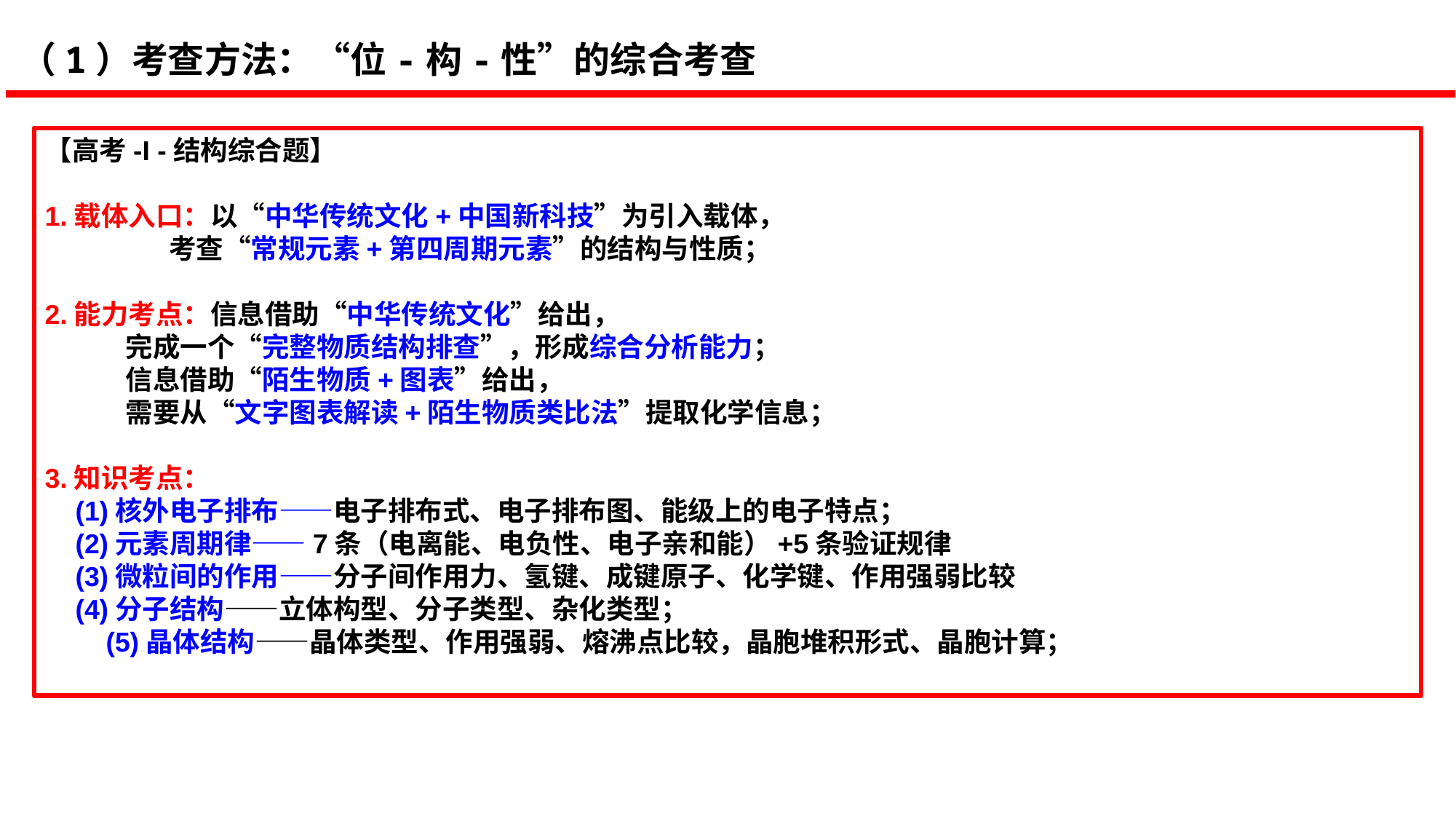

（1）考查方法：“位-构-性”的综合考查
【高考-I -结构综合题】

1.载体入口：以“中华传统文化+中国新科技”为引入载体，
                   考查“常规元素+第四周期元素”的结构与性质；

2.能力考点：信息借助“中华传统文化”给出，
            完成一个“完整物质结构排查”，形成综合分析能力；
            信息借助“陌生物质+图表”给出，
            需要从“文字图表解读+陌生物质类比法”提取化学信息；

3.知识考点：
    (1)核外电子排布——电子排布式、电子排布图、能级上的电子特点；
    (2)元素周期律——7条（电离能、电负性、电子亲和能）+5条验证规律
    (3)微粒间的作用——分子间作用力、氢键、成键原子、化学键、作用强弱比较
    (4)分子结构——立体构型、分子类型、杂化类型；
        (5)晶体结构——晶体类型、作用强弱、熔沸点比较，晶胞堆积形式、晶胞计算；